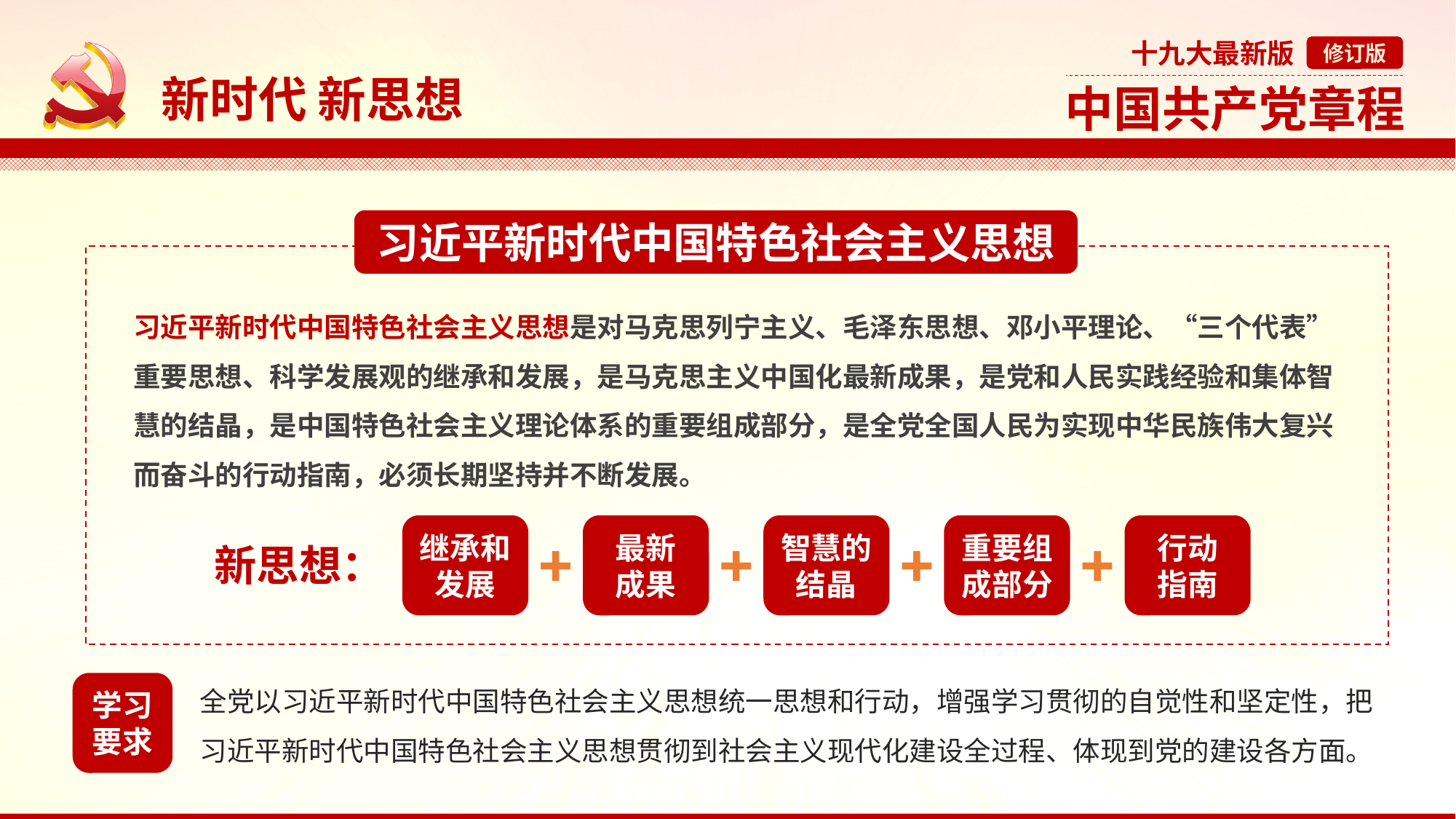

新时代 新思想
习近平新时代中国特色社会主义思想

习近平新时代中国特色社会主义思想是对马克思列宁主义、毛泽东思想、邓小平理论、“三个代表”重要思想、科学发展观的继承和发展，是马克思主义中国化最新成果，是党和人民实践经验和集体智慧的结晶，是中国特色社会主义理论体系的重要组成部分，是全党全国人民为实现中华民族伟大复兴而奋斗的行动指南，必须长期坚持并不断发展。
继承和发展
最新
成果
智慧的结晶
重要组成部分
行动
指南
新思想：

全党以习近平新时代中国特色社会主义思想统一思想和行动，增强学习贯彻的自觉性和坚定性，把习近平新时代中国特色社会主义思想贯彻到社会主义现代化建设全过程、体现到党的建设各方面。
学习要求